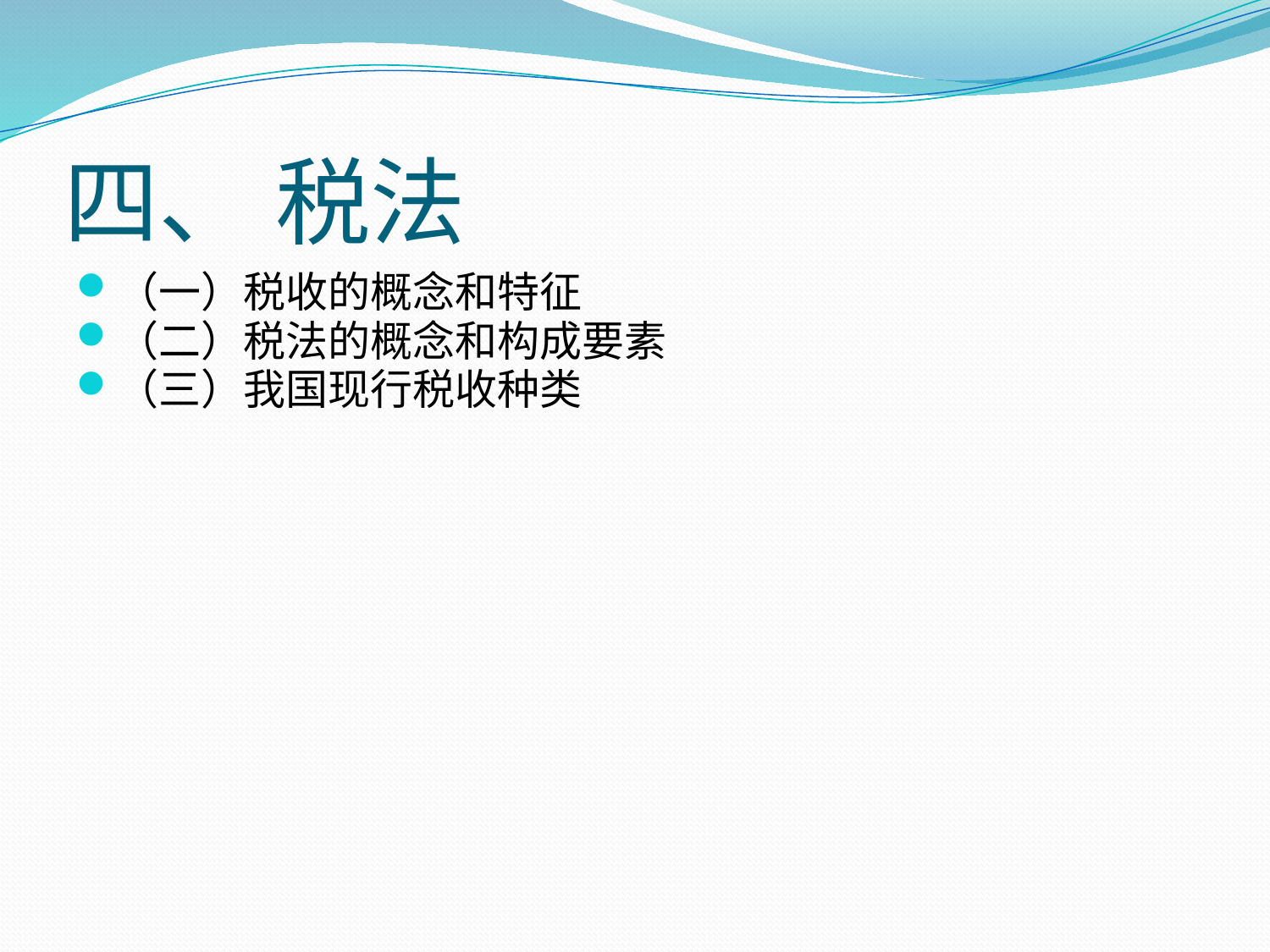

# 四、 税法
（一）税收的概念和特征
（二）税法的概念和构成要素
（三）我国现行税收种类